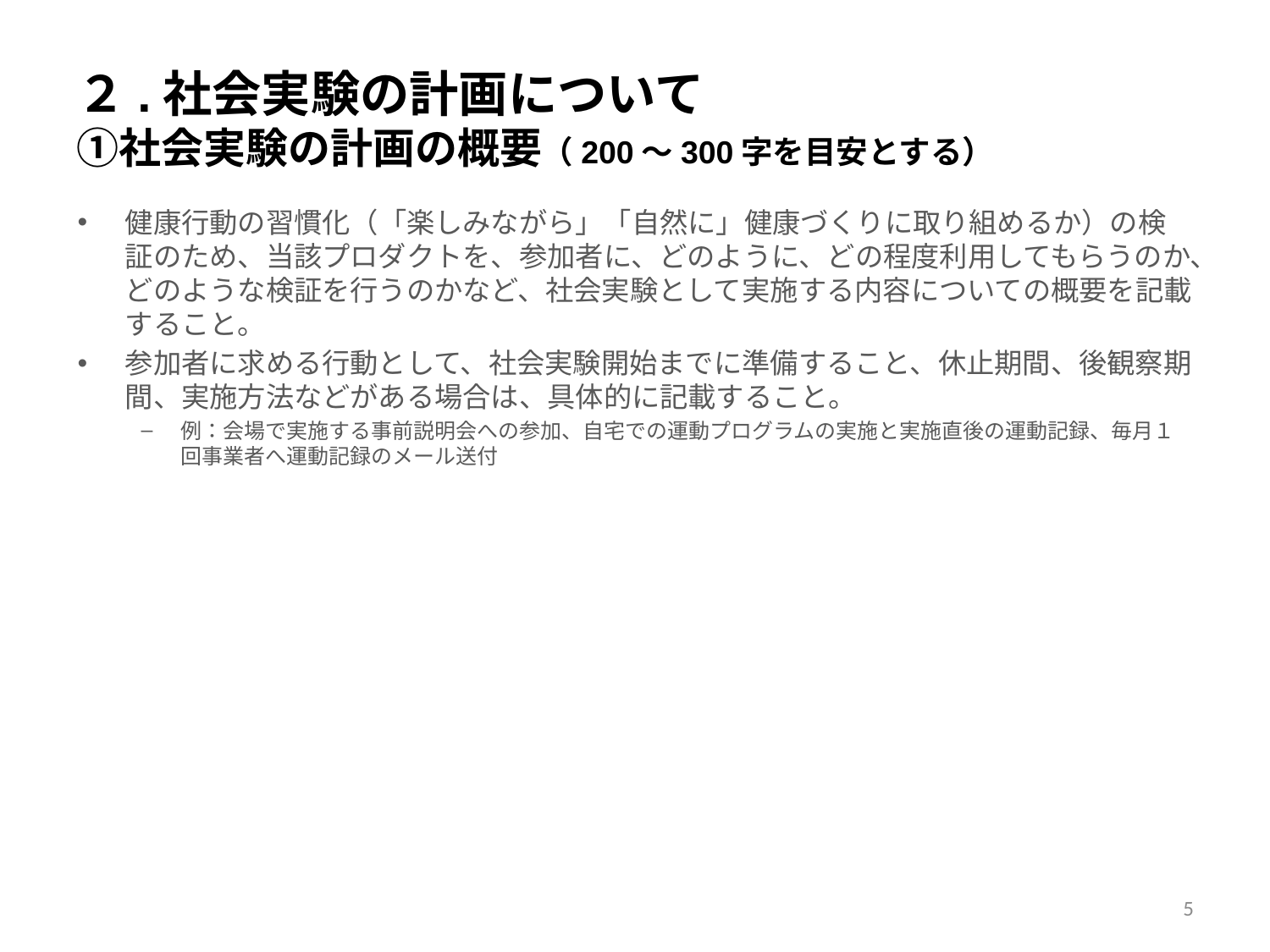

# ２.社会実験の計画について ①社会実験の計画の概要（200～300字を目安とする）
健康行動の習慣化（「楽しみながら」「自然に」健康づくりに取り組めるか）の検証のため、当該プロダクトを、参加者に、どのように、どの程度利用してもらうのか、どのような検証を行うのかなど、社会実験として実施する内容についての概要を記載すること。
参加者に求める行動として、社会実験開始までに準備すること、休止期間、後観察期間、実施方法などがある場合は、具体的に記載すること。
例：会場で実施する事前説明会への参加、自宅での運動プログラムの実施と実施直後の運動記録、毎月１回事業者へ運動記録のメール送付

5